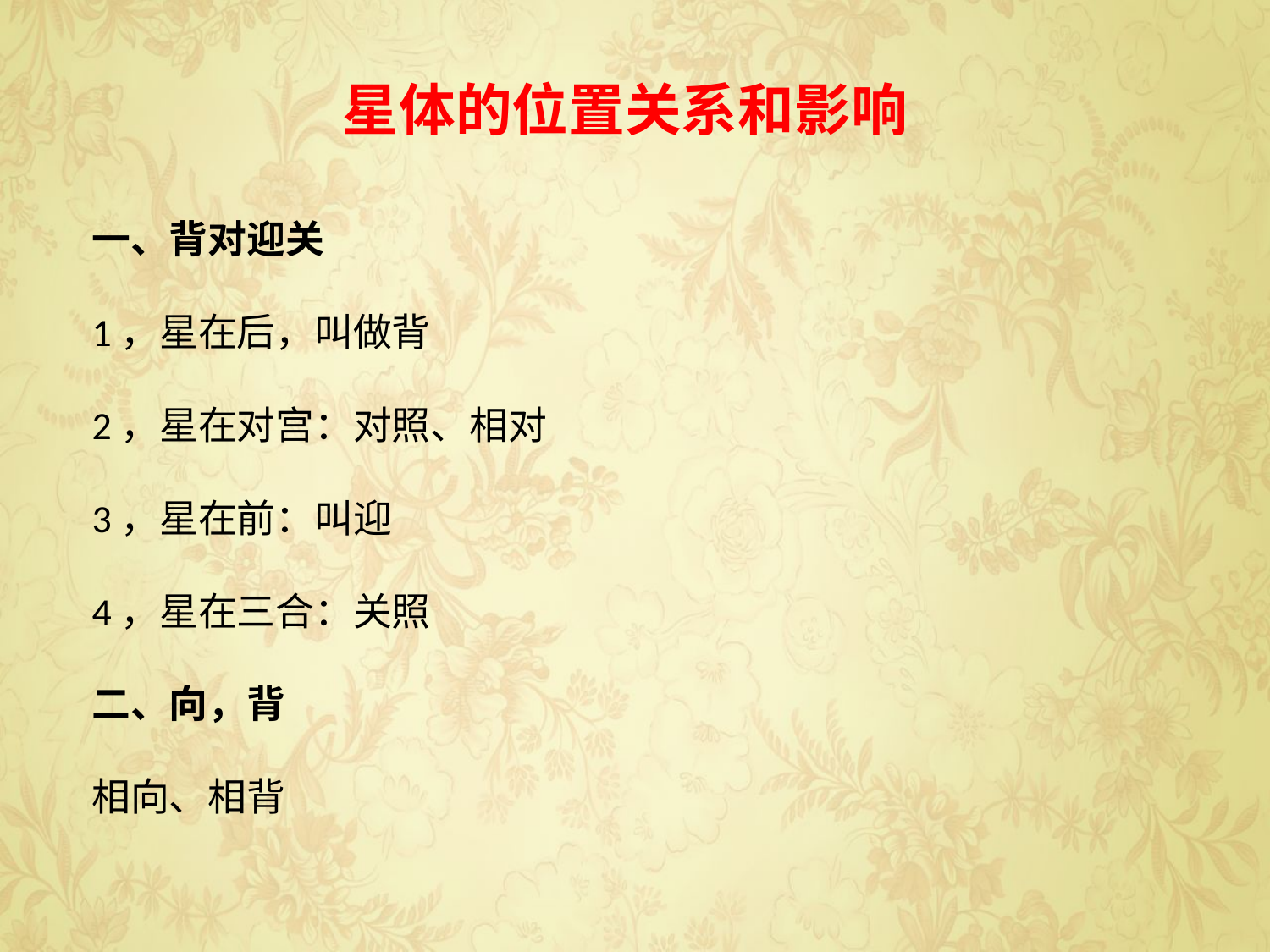

星体的位置关系和影响
一、背对迎关

1，星在后，叫做背

2，星在对宫：对照、相对

3，星在前：叫迎

4，星在三合：关照

二、向，背

相向、相背